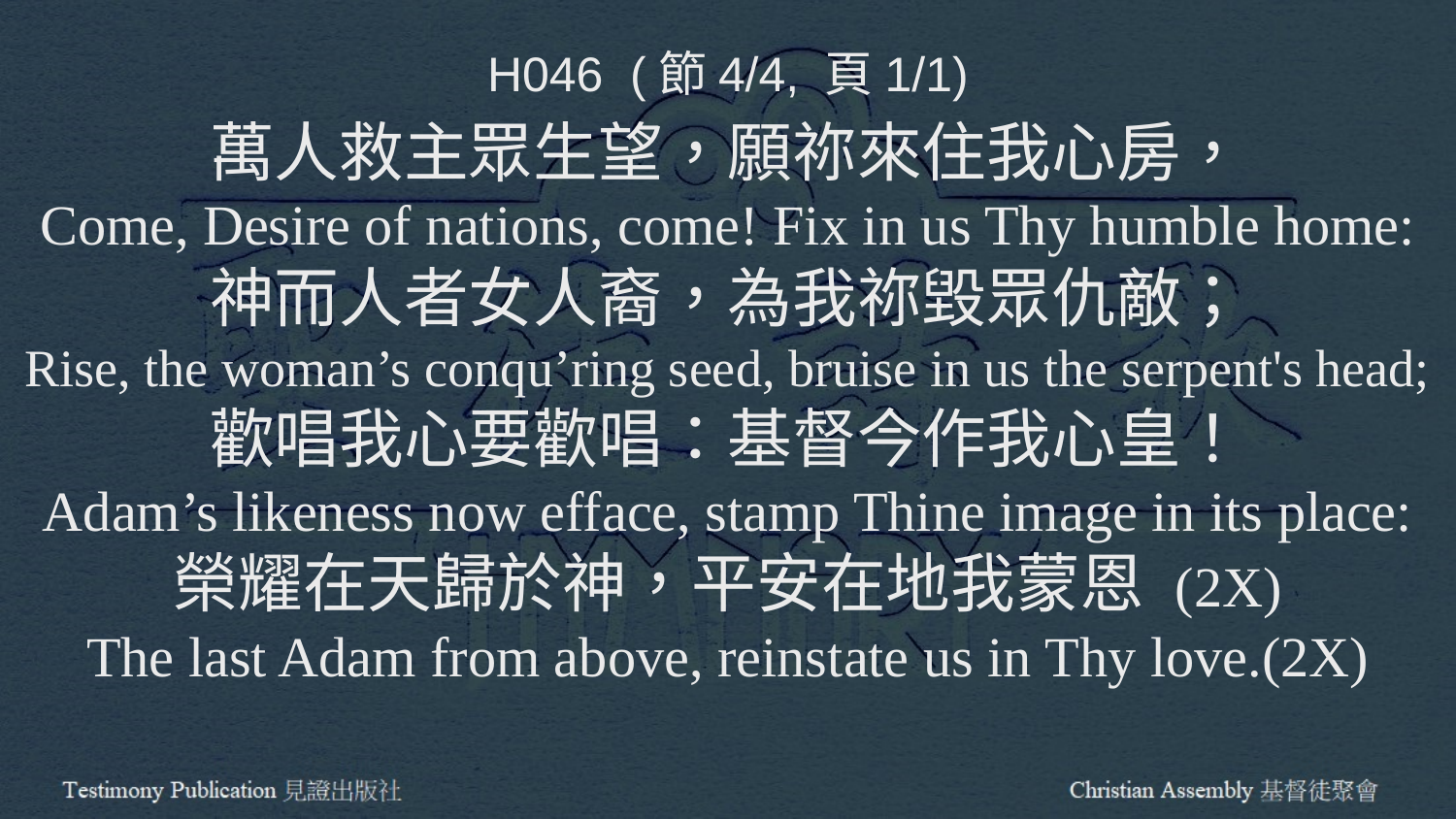

H046  (節4/4, 頁1/1)
萬人救主眾生望，願祢來住我心房，
Come, Desire of nations, come! Fix in us Thy humble home:
神而人者女人裔，為我祢毀眾仇敵；
Rise, the woman’s conqu’ring seed, bruise in us the serpent's head;
歡唱我心要歡唱：基督今作我心皇！
Adam’s likeness now efface, stamp Thine image in its place:
榮耀在天歸於神，平安在地我蒙恩 (2X)
The last Adam from above, reinstate us in Thy love.(2X)